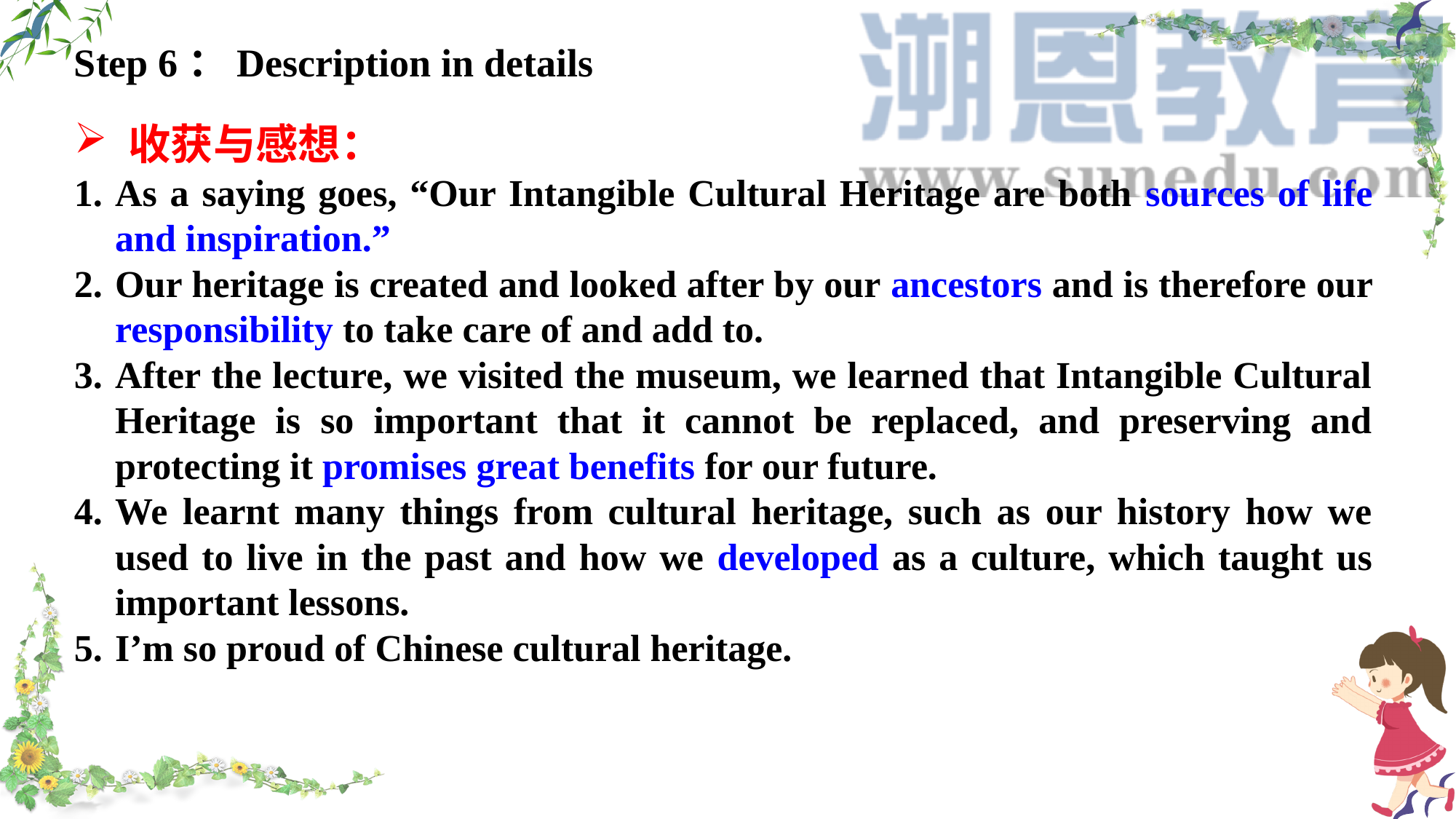

Step 6：Description in details
收获与感想：
As a saying goes, “Our Intangible Cultural Heritage are both sources of life and inspiration.”
Our heritage is created and looked after by our ancestors and is therefore our responsibility to take care of and add to.
After the lecture, we visited the museum, we learned that Intangible Cultural Heritage is so important that it cannot be replaced, and preserving and protecting it promises great benefits for our future.
We learnt many things from cultural heritage, such as our history how we used to live in the past and how we developed as a culture, which taught us important lessons.
I’m so proud of Chinese cultural heritage.